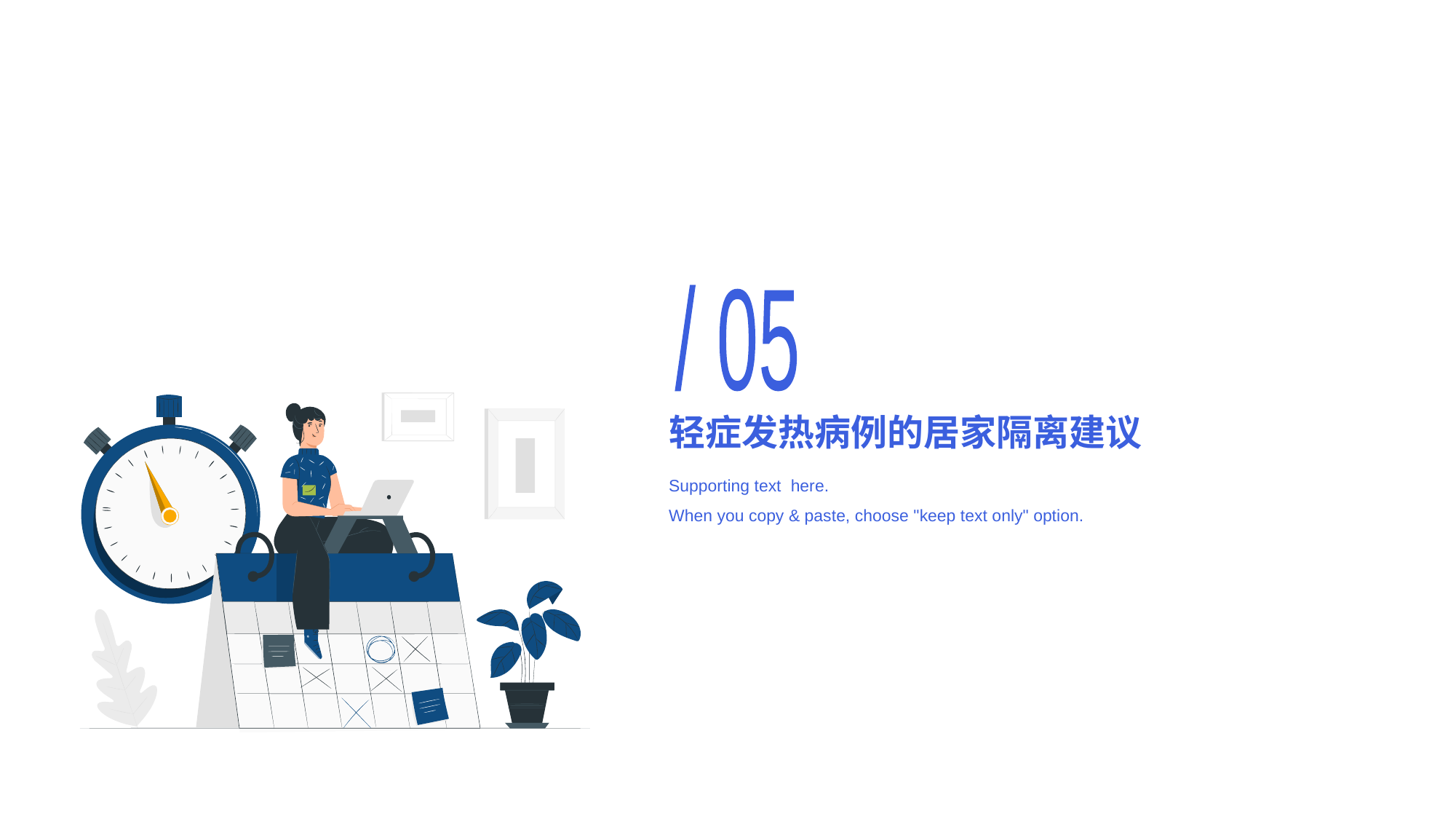

/ 05
# 轻症发热病例的居家隔离建议
Supporting text  here.
When you copy & paste, choose "keep text only" option.